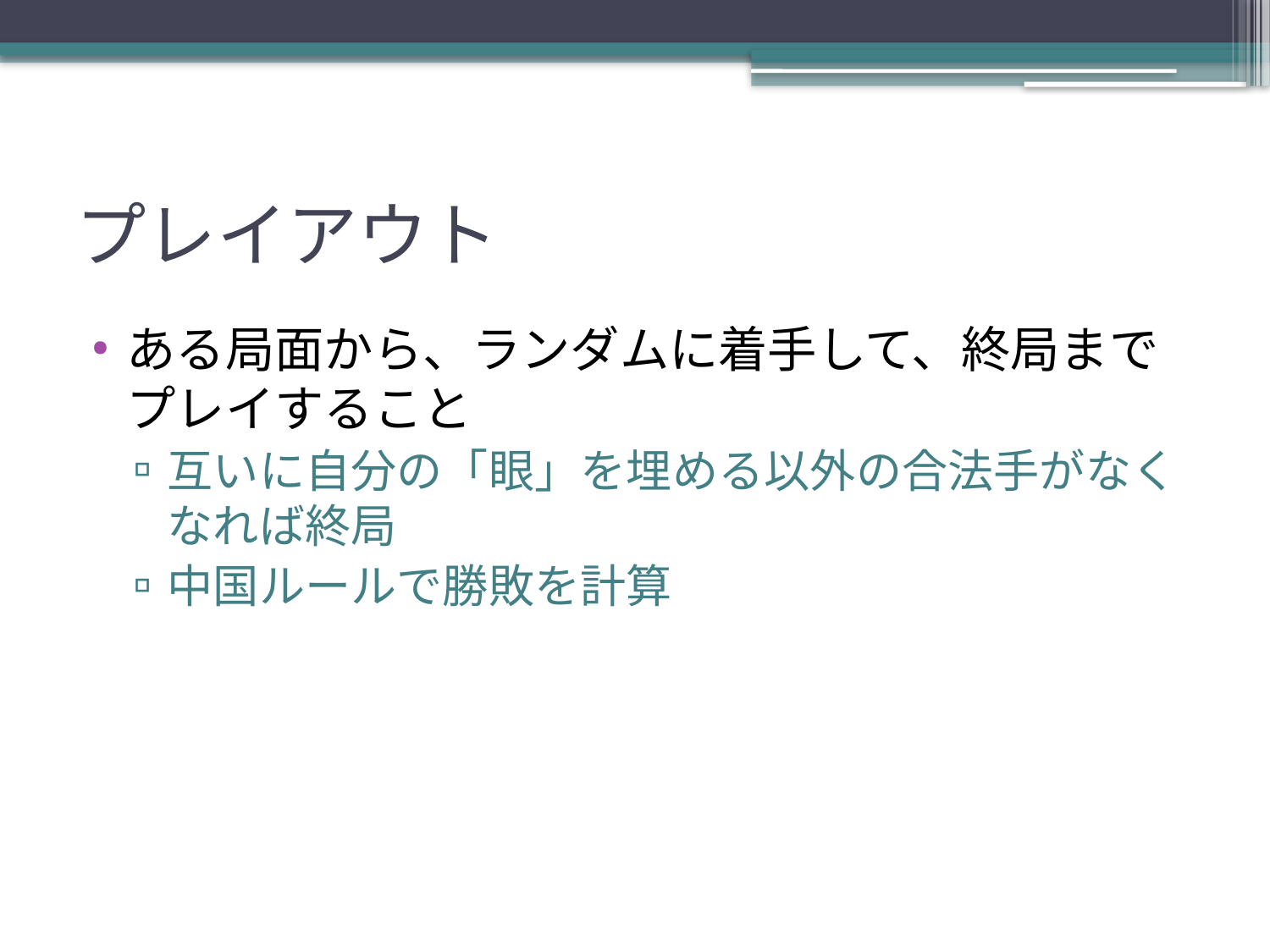

# プレイアウト
ある局面から、ランダムに着手して、終局までプレイすること
互いに自分の「眼」を埋める以外の合法手がなくなれば終局
中国ルールで勝敗を計算